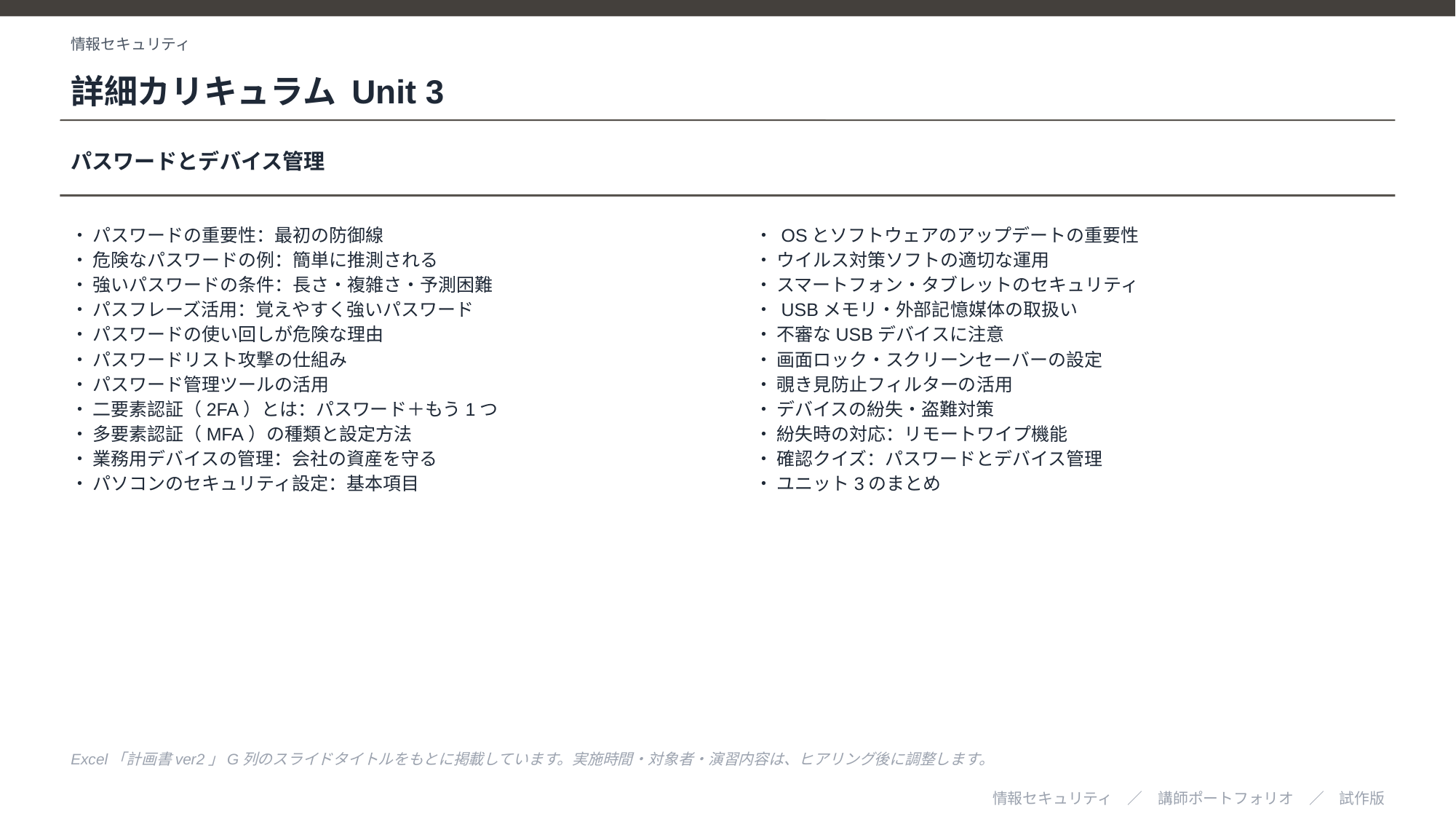

情報セキュリティ
詳細カリキュラム Unit 3

パスワードとデバイス管理

・ パスワードの重要性：最初の防御線
・ 危険なパスワードの例：簡単に推測される
・ 強いパスワードの条件：長さ・複雑さ・予測困難
・ パスフレーズ活用：覚えやすく強いパスワード
・ パスワードの使い回しが危険な理由
・ パスワードリスト攻撃の仕組み
・ パスワード管理ツールの活用
・ 二要素認証（2FA）とは：パスワード＋もう1つ
・ 多要素認証（MFA）の種類と設定方法
・ 業務用デバイスの管理：会社の資産を守る
・ パソコンのセキュリティ設定：基本項目
・ OSとソフトウェアのアップデートの重要性
・ ウイルス対策ソフトの適切な運用
・ スマートフォン・タブレットのセキュリティ
・ USBメモリ・外部記憶媒体の取扱い
・ 不審なUSBデバイスに注意
・ 画面ロック・スクリーンセーバーの設定
・ 覗き見防止フィルターの活用
・ デバイスの紛失・盗難対策
・ 紛失時の対応：リモートワイプ機能
・ 確認クイズ：パスワードとデバイス管理
・ ユニット3のまとめ
Excel「計画書ver2」G列のスライドタイトルをもとに掲載しています。実施時間・対象者・演習内容は、ヒアリング後に調整します。
情報セキュリティ　／　講師ポートフォリオ　／　試作版